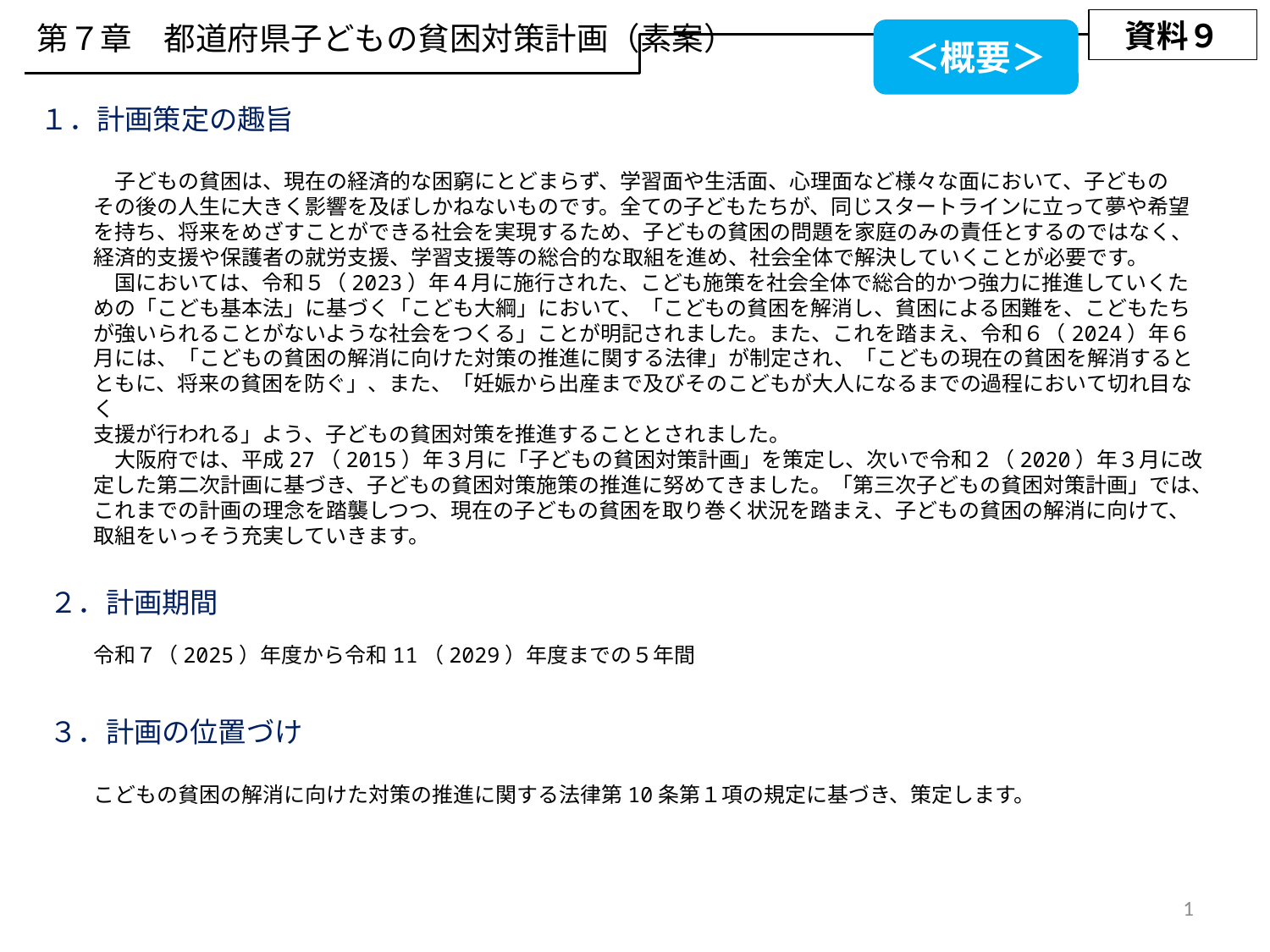

資料９
第７章　都道府県子どもの貧困対策計画（素案）

＜概要＞
１．計画策定の趣旨
　子どもの貧困は、現在の経済的な困窮にとどまらず、学習面や生活面、心理面など様々な面において、子どもの
その後の人生に大きく影響を及ぼしかねないものです。全ての子どもたちが、同じスタートラインに立って夢や希望を持ち、将来をめざすことができる社会を実現するため、子どもの貧困の問題を家庭のみの責任とするのではなく、経済的支援や保護者の就労支援、学習支援等の総合的な取組を進め、社会全体で解決していくことが必要です。
　国においては、令和５（2023）年４月に施行された、こども施策を社会全体で総合的かつ強力に推進していくための「こども基本法」に基づく「こども大綱」において、「こどもの貧困を解消し、貧困による困難を、こどもたちが強いられることがないような社会をつくる」ことが明記されました。また、これを踏まえ、令和６（2024）年６月には、「こどもの貧困の解消に向けた対策の推進に関する法律」が制定され、「こどもの現在の貧困を解消するとともに、将来の貧困を防ぐ」、また、「妊娠から出産まで及びそのこどもが大人になるまでの過程において切れ目なく
支援が行われる」よう、子どもの貧困対策を推進することとされました。
　大阪府では、平成27（2015）年３月に「子どもの貧困対策計画」を策定し、次いで令和２（2020）年３月に改定した第二次計画に基づき、子どもの貧困対策施策の推進に努めてきました。「第三次子どもの貧困対策計画」では、
これまでの計画の理念を踏襲しつつ、現在の子どもの貧困を取り巻く状況を踏まえ、子どもの貧困の解消に向けて、取組をいっそう充実していきます。
２．計画期間
令和７（2025）年度から令和11（2029）年度までの５年間
３．計画の位置づけ
こどもの貧困の解消に向けた対策の推進に関する法律第10条第１項の規定に基づき、策定します。
1